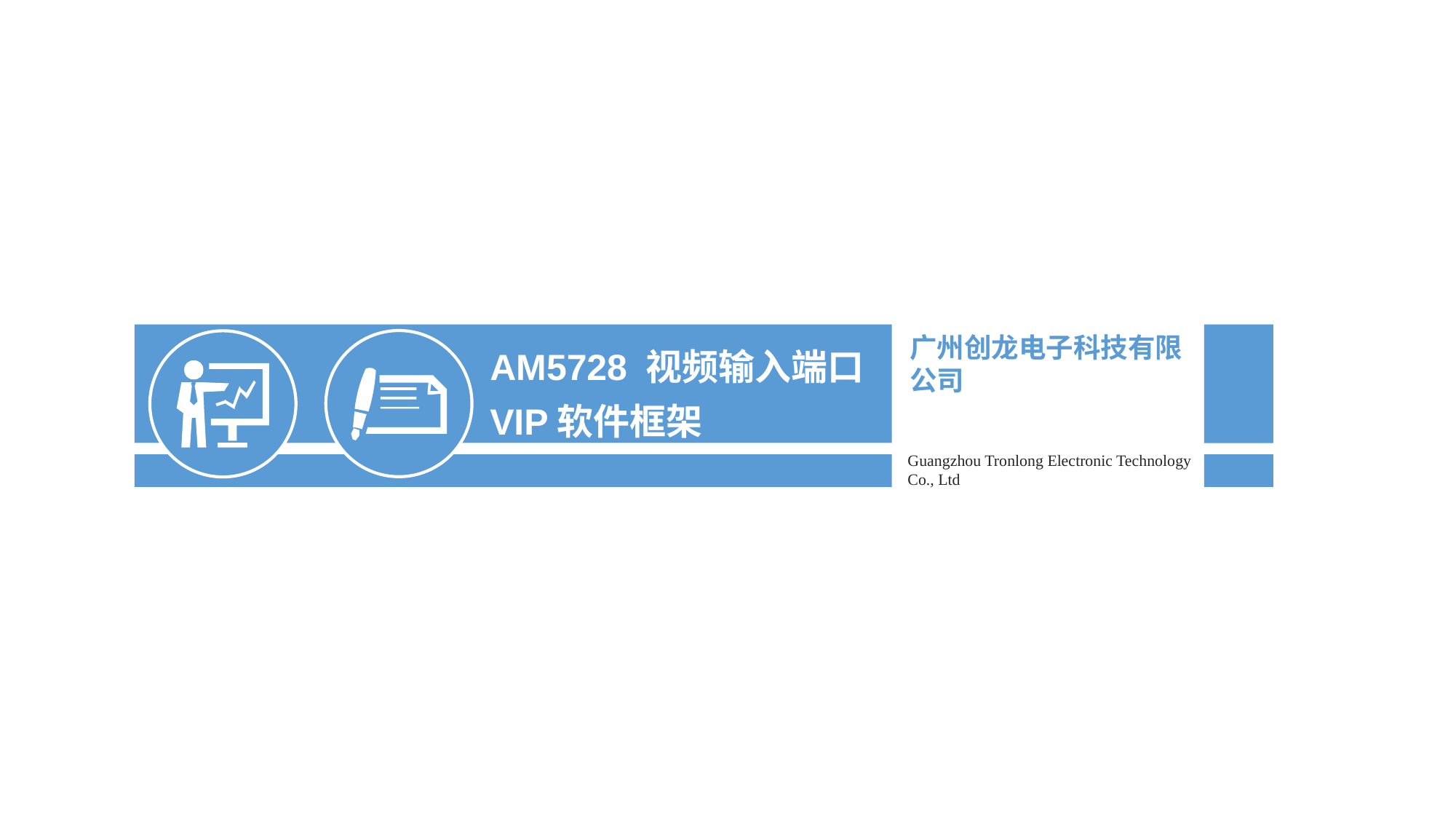

AM5728 视频输入端口VIP软件框架

广州创龙电子科技有限公司

Guangzhou Tronlong Electronic Technology Co., Ltd